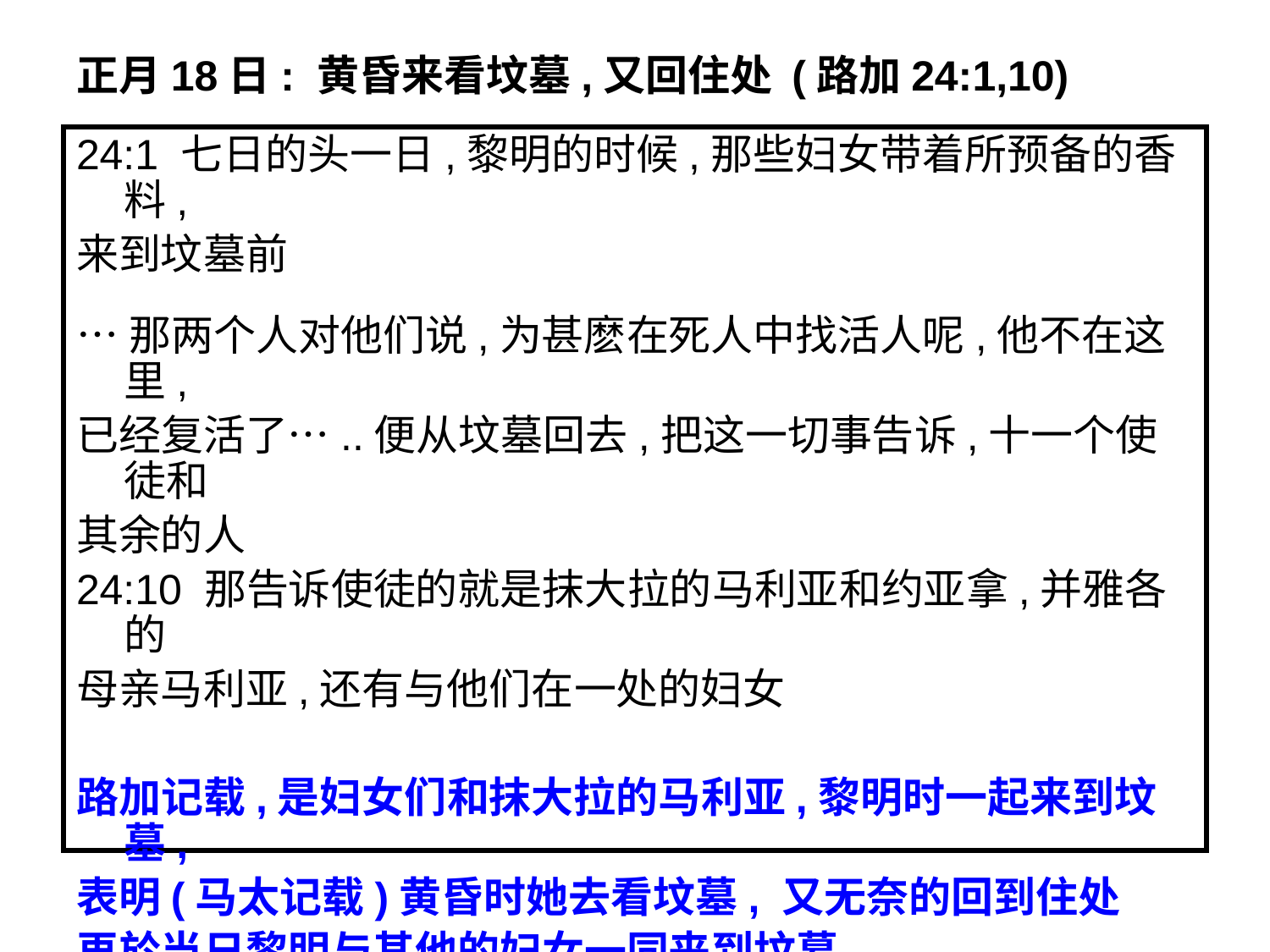

# 正月18日: 黄昏来看坟墓,又回住处 (路加24:1,10)
24:1 七日的头一日,黎明的时候,那些妇女带着所预备的香料,
来到坟墓前

…那两个人对他们说,为甚麽在死人中找活人呢,他不在这里,
已经复活了…..便从坟墓回去,把这一切事告诉,十一个使徒和
其余的人
24:10 那告诉使徒的就是抹大拉的马利亚和约亚拿,并雅各的
母亲马利亚,还有与他们在一处的妇女

路加记载,是妇女们和抹大拉的马利亚,黎明时一起来到坟墓,
表明(马太记载)黄昏时她去看坟墓, 又无奈的回到住处
再於当日黎明与其他的妇女一同来到坟墓
这样的过程, 则(马太28:1)与(路加24:1-10)没有冲突